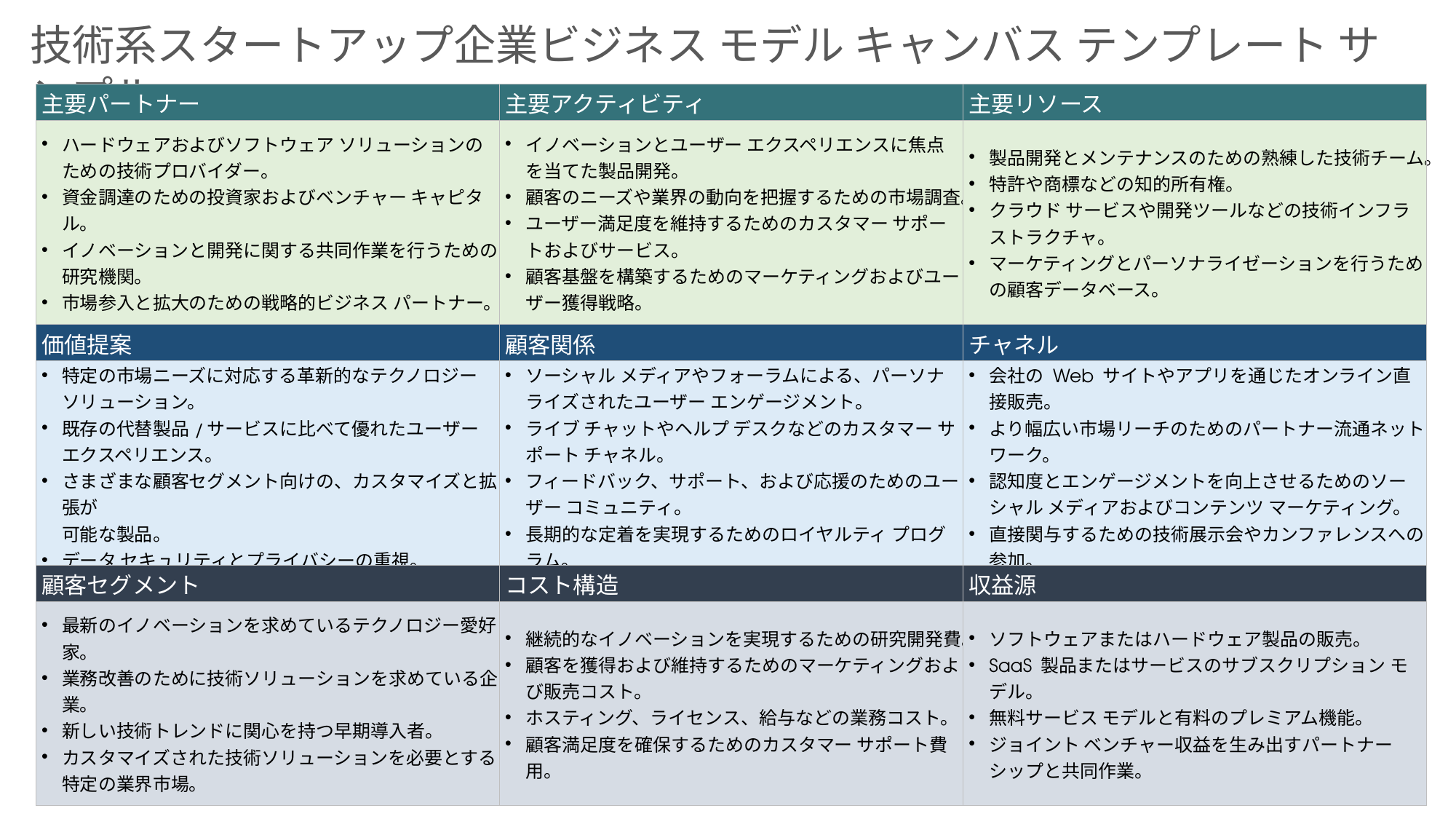

技術系スタートアップ企業ビジネス モデル キャンバス テンプレート サンプル
| 主要パートナー | 主要アクティビティ | 主要リソース |
| --- | --- | --- |
| ハードウェアおよびソフトウェア ソリューションのための技術プロバイダー。 資金調達のための投資家およびベンチャー キャピタル。 イノベーションと開発に関する共同作業を行うための研究機関。 市場参入と拡大のための戦略的ビジネス パートナー。 | イノベーションとユーザー エクスペリエンスに焦点を当てた製品開発。 顧客のニーズや業界の動向を把握するための市場調査。 ユーザー満足度を維持するためのカスタマー サポートおよびサービス。 顧客基盤を構築するためのマーケティングおよびユーザー獲得戦略。 | 製品開発とメンテナンスのための熟練した技術チーム。 特許や商標などの知的所有権。 クラウド サービスや開発ツールなどの技術インフラストラクチャ。 マーケティングとパーソナライゼーションを行うための顧客データベース。 |
| 価値提案 | 顧客関係 | チャネル |
| 特定の市場ニーズに対応する革新的なテクノロジー ソリューション。 既存の代替製品/サービスに比べて優れたユーザー エクスペリエンス。 さまざまな顧客セグメント向けの、カスタマイズと拡張が 可能な製品。 データ セキュリティとプライバシーの重視。 | ソーシャル メディアやフォーラムによる、パーソナライズされたユーザー エンゲージメント。 ライブ チャットやヘルプ デスクなどのカスタマー サポート チャネル。 フィードバック、サポート、および応援のためのユーザー コミュニティ。 長期的な定着を実現するためのロイヤルティ プログラム。 | 会社の Web サイトやアプリを通じたオンライン直接販売。 より幅広い市場リーチのためのパートナー流通ネット ワーク。 認知度とエンゲージメントを向上させるためのソーシャル メディアおよびコンテンツ マーケティング。 直接関与するための技術展示会やカンファレンスへの 参加。 |
| 顧客セグメント | コスト構造 | 収益源 |
| 最新のイノベーションを求めているテクノロジー愛好家。 業務改善のために技術ソリューションを求めている企業。 新しい技術トレンドに関心を持つ早期導入者。 カスタマイズされた技術ソリューションを必要とする特定の業界市場。 | 継続的なイノベーションを実現するための研究開発費。 顧客を獲得および維持するためのマーケティングおよび販売コスト。 ホスティング、ライセンス、給与などの業務コスト。 顧客満足度を確保するためのカスタマー サポート費用。 | ソフトウェアまたはハードウェア製品の販売。 SaaS 製品またはサービスのサブスクリプション モデル。 無料サービス モデルと有料のプレミアム機能。 ジョイント ベンチャー収益を生み出すパートナーシップと共同作業。 |